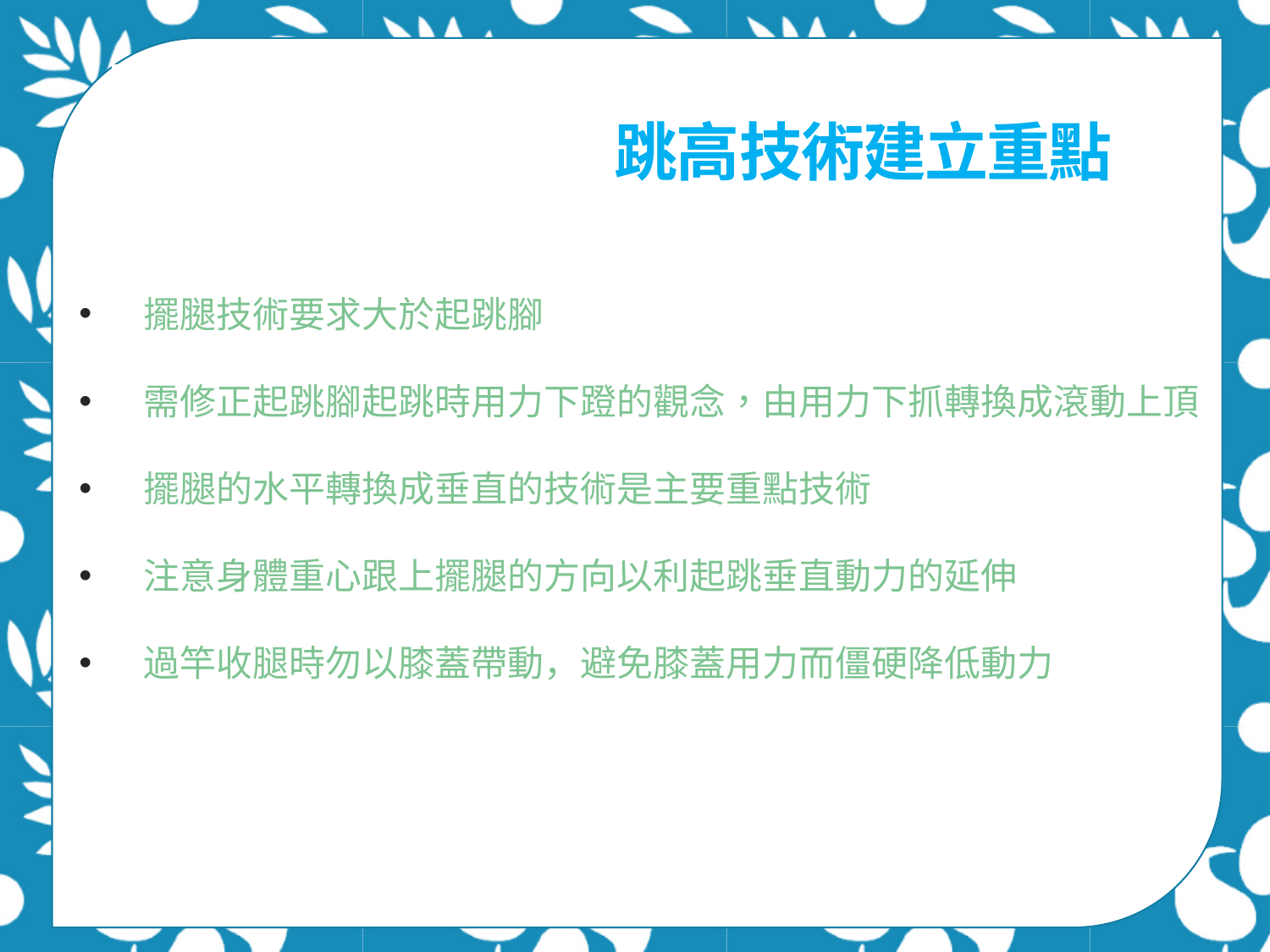

跳高技術建立重點
擺腿技術要求大於起跳腳
需修正起跳腳起跳時用力下蹬的觀念，由用力下抓轉換成滾動上頂
擺腿的水平轉換成垂直的技術是主要重點技術
注意身體重心跟上擺腿的方向以利起跳垂直動力的延伸
過竿收腿時勿以膝蓋帶動，避免膝蓋用力而僵硬降低動力